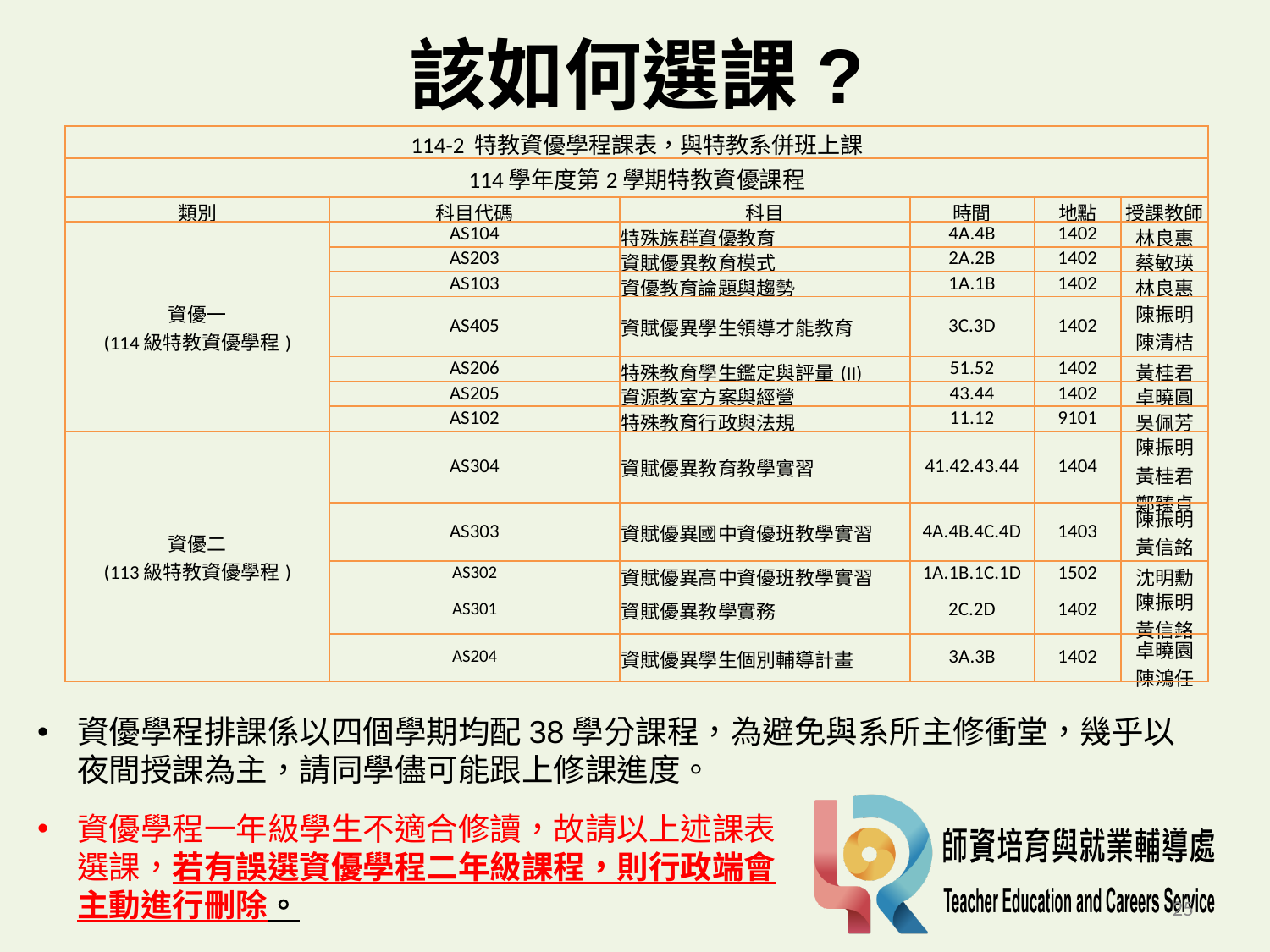

# 該如何選課?
| 114-2 特教資優學程課表，與特教系併班上課 |  |  |  |  |  |
| --- | --- | --- | --- | --- | --- |
| 114學年度第2學期特教資優課程 |  |  |  |  |  |
| 類別 | 科目代碼 | 科目 | 時間 | 地點 | 授課教師 |
| 資優一 (114級特教資優學程) | AS104 | 特殊族群資優教育 | 4A.4B | 1402 | 林良惠 |
|  | AS203 | 資賦優異教育模式 | 2A.2B | 1402 | 蔡敏瑛 |
|  | AS103 | 資優教育論題與趨勢 | 1A.1B | 1402 | 林良惠 |
|  | AS405 | 資賦優異學生領導才能教育 | 3C.3D | 1402 | 陳振明 陳清桔 |
|  | AS206 | 特殊教育學生鑑定與評量(II) | 51.52 | 1402 | 黃桂君 |
|  | AS205 | 資源教室方案與經營 | 43.44 | 1402 | 卓曉圓 |
|  | AS102 | 特殊教育行政與法規 | 11.12 | 9101 | 吳佩芳 |
| 資優二 (113級特教資優學程) | AS304 | 資賦優異教育教學實習 | 41.42.43.44 | 1404 | 陳振明 黃桂君 鄭臻貞 |
|  | AS303 | 資賦優異國中資優班教學實習 | 4A.4B.4C.4D | 1403 | 陳振明 黃信銘 |
|  | AS302 | 資賦優異高中資優班教學實習 | 1A.1B.1C.1D | 1502 | 沈明勳 |
|  | AS301 | 資賦優異教學實務 | 2C.2D | 1402 | 陳振明 黃信銘 |
|  | AS204 | 資賦優異學生個別輔導計畫 | 3A.3B | 1402 | 卓曉園 陳鴻任 |
資優學程排課係以四個學期均配38學分課程，為避免與系所主修衝堂，幾乎以夜間授課為主，請同學儘可能跟上修課進度。

資優學程一年級學生不適合修讀，故請以上述課表選課，若有誤選資優學程二年級課程，則行政端會主動進行刪除。

25